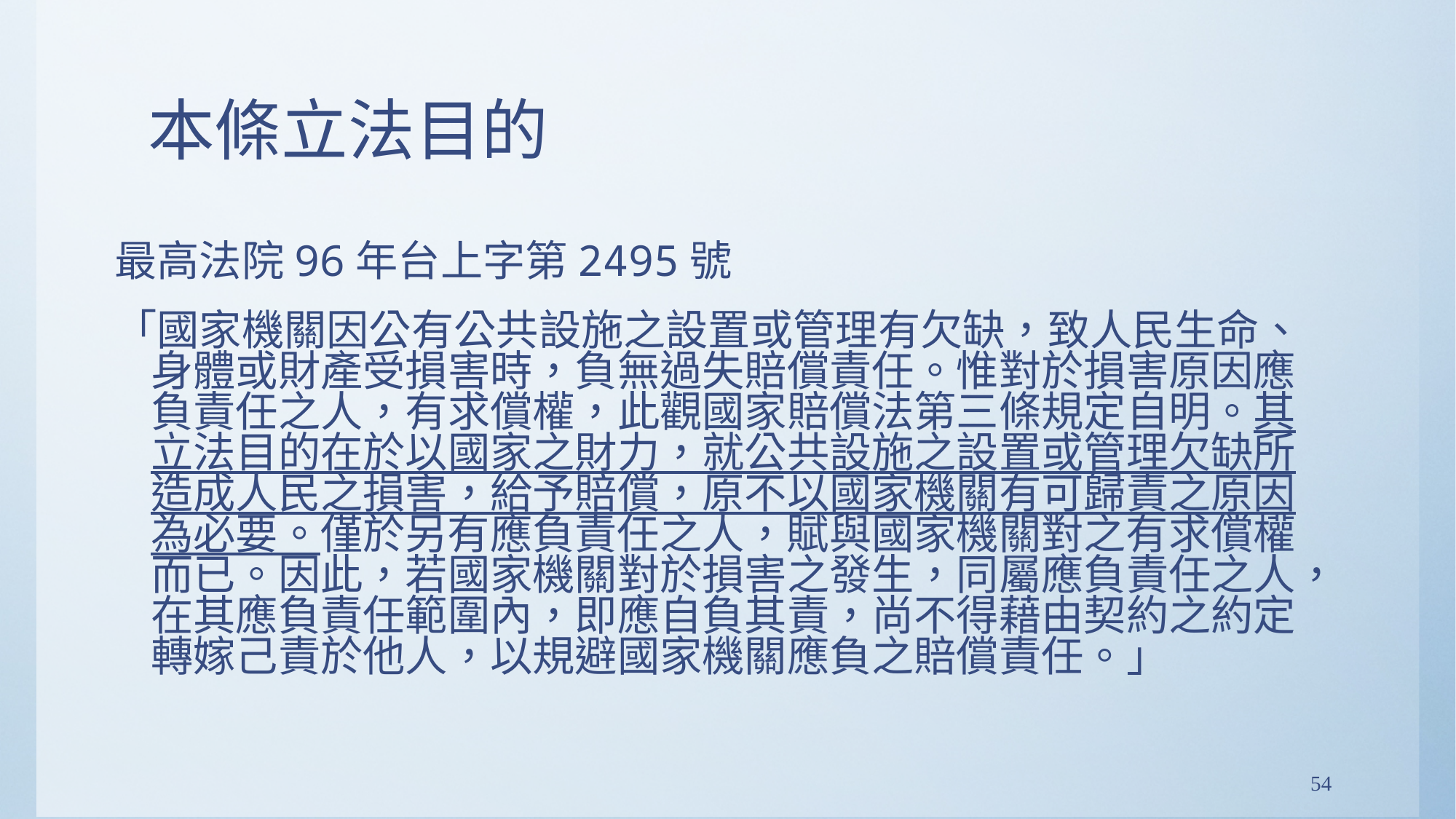

# 本條立法目的
最高法院96年台上字第2495號
「國家機關因公有公共設施之設置或管理有欠缺，致人民生命、身體或財產受損害時，負無過失賠償責任。惟對於損害原因應負責任之人，有求償權，此觀國家賠償法第三條規定自明。其立法目的在於以國家之財力，就公共設施之設置或管理欠缺所造成人民之損害，給予賠償，原不以國家機關有可歸責之原因為必要。僅於另有應負責任之人，賦與國家機關對之有求償權而已。因此，若國家機關對於損害之發生，同屬應負責任之人，在其應負責任範圍內，即應自負其責，尚不得藉由契約之約定轉嫁己責於他人，以規避國家機關應負之賠償責任。」
54